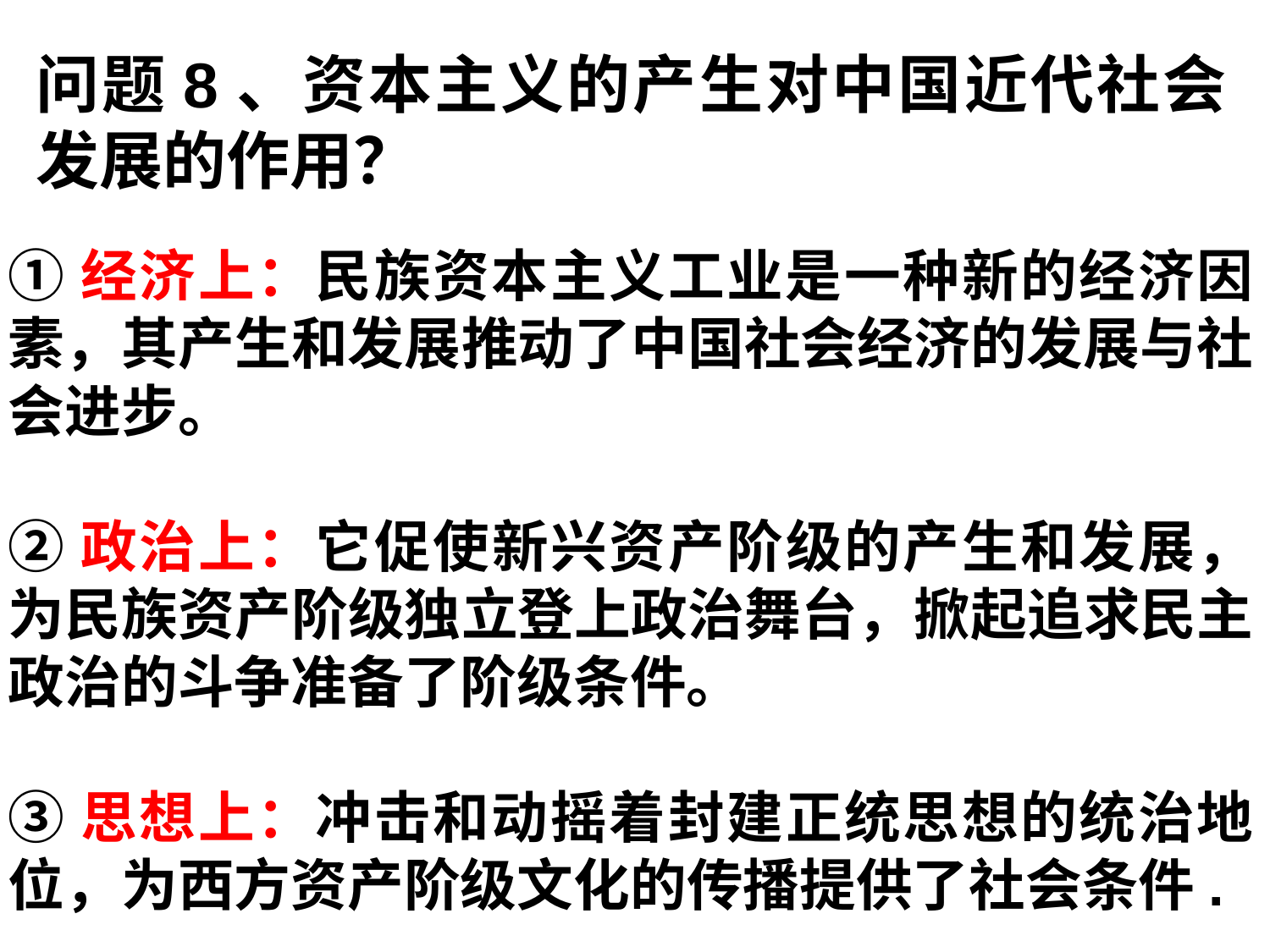

问题8、资本主义的产生对中国近代社会发展的作用？
①经济上：民族资本主义工业是一种新的经济因素，其产生和发展推动了中国社会经济的发展与社会进步。

②政治上：它促使新兴资产阶级的产生和发展，为民族资产阶级独立登上政治舞台，掀起追求民主政治的斗争准备了阶级条件。

③思想上：冲击和动摇着封建正统思想的统治地位，为西方资产阶级文化的传播提供了社会条件.